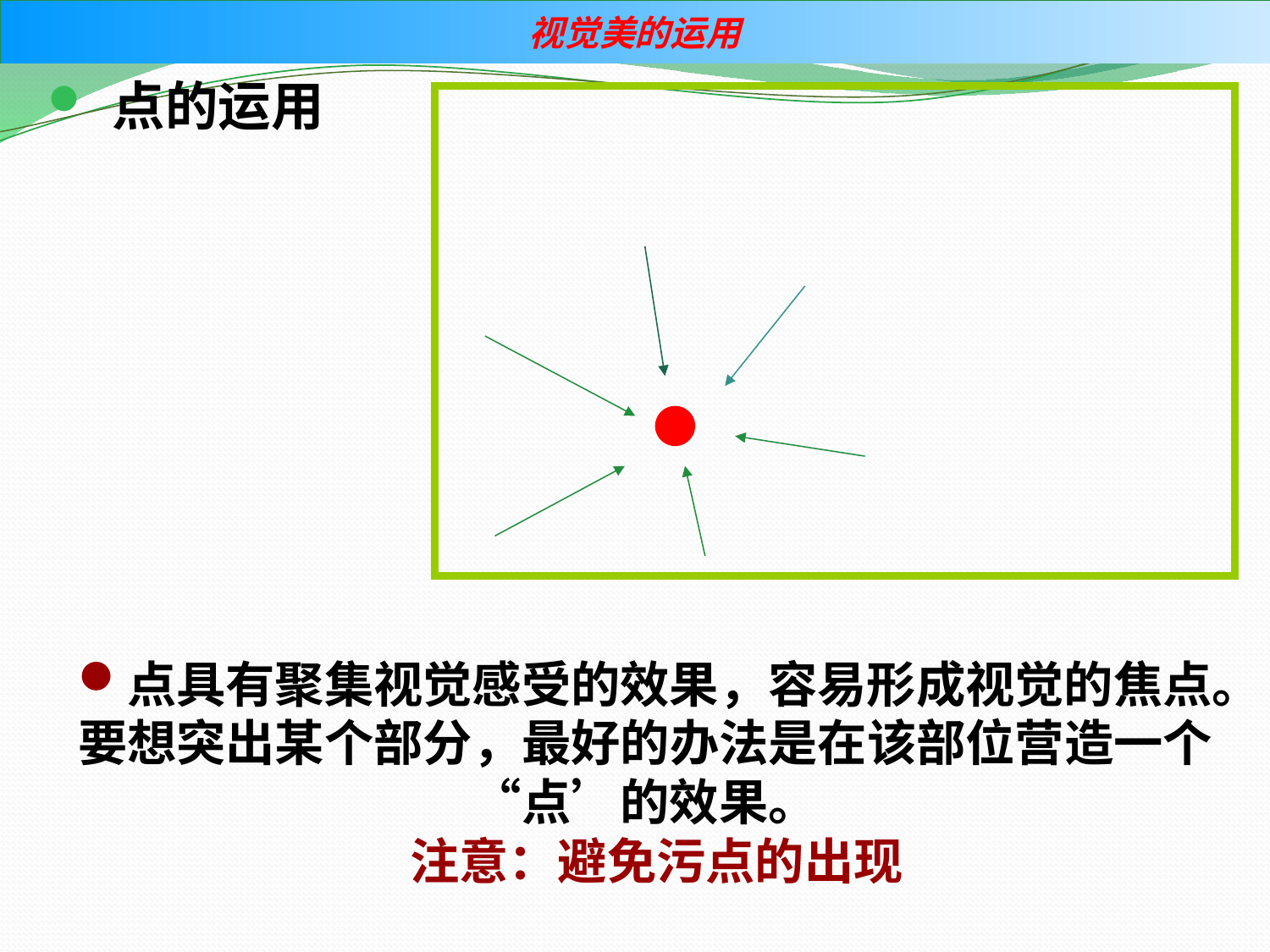

视觉美的运用
 点的运用

点具有聚集视觉感受的效果，容易形成视觉的焦点。要想突出某个部分，最好的办法是在该部位营造一个“点’的效果。
 注意：避免污点的出现